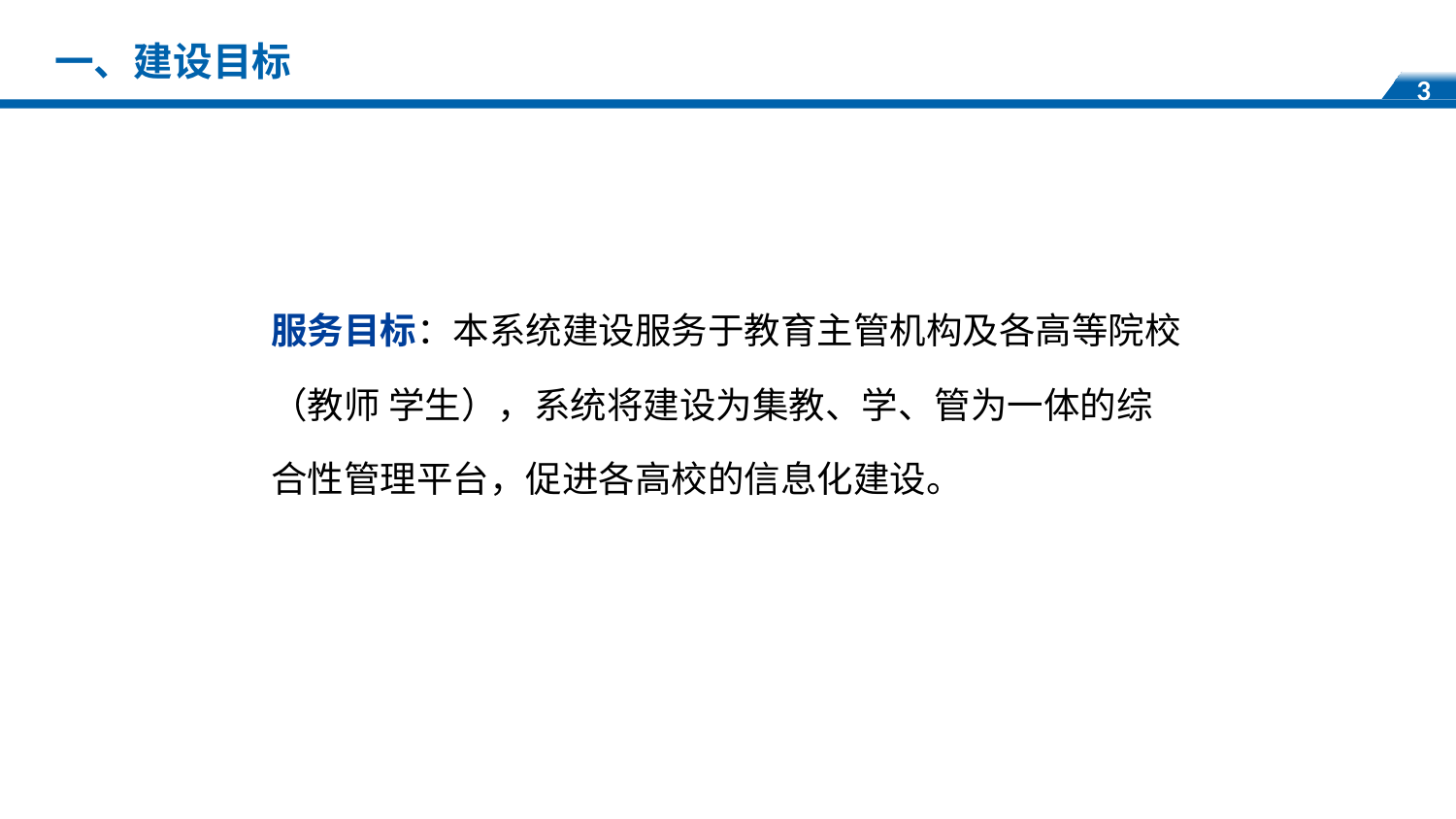

# 一、建设目标
服务目标：本系统建设服务于教育主管机构及各高等院校（教师 学生），系统将建设为集教、学、管为一体的综合性管理平台，促进各高校的信息化建设。